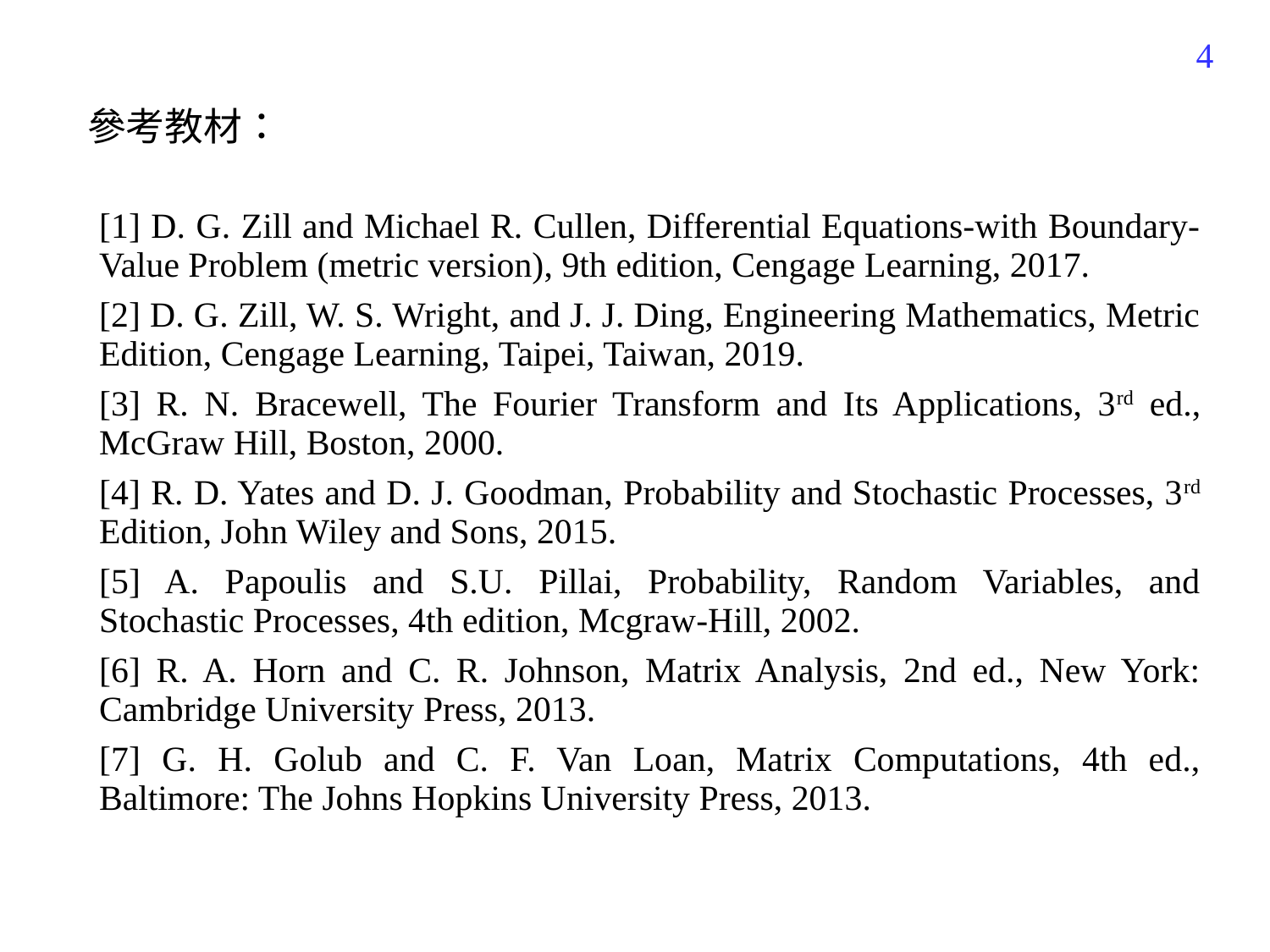

4
參考教材：

| [1] D. G. Zill and Michael R. Cullen, Differential Equations-with Boundary-Value Problem (metric version), 9th edition, Cengage Learning, 2017. [2] D. G. Zill, W. S. Wright, and J. J. Ding, Engineering Mathematics, Metric Edition, Cengage Learning, Taipei, Taiwan, 2019. [3] R. N. Bracewell, The Fourier Transform and Its Applications, 3rd ed., McGraw Hill, Boston, 2000. [4] R. D. Yates and D. J. Goodman, Probability and Stochastic Processes, 3rd Edition, John Wiley and Sons, 2015. [5] A. Papoulis and S.U. Pillai, Probability, Random Variables, and Stochastic Processes, 4th edition, Mcgraw-Hill, 2002. [6] R. A. Horn and C. R. Johnson, Matrix Analysis, 2nd ed., New York: Cambridge University Press, 2013. [7] G. H. Golub and C. F. Van Loan, Matrix Computations, 4th ed., Baltimore: The Johns Hopkins University Press, 2013. |
| --- |